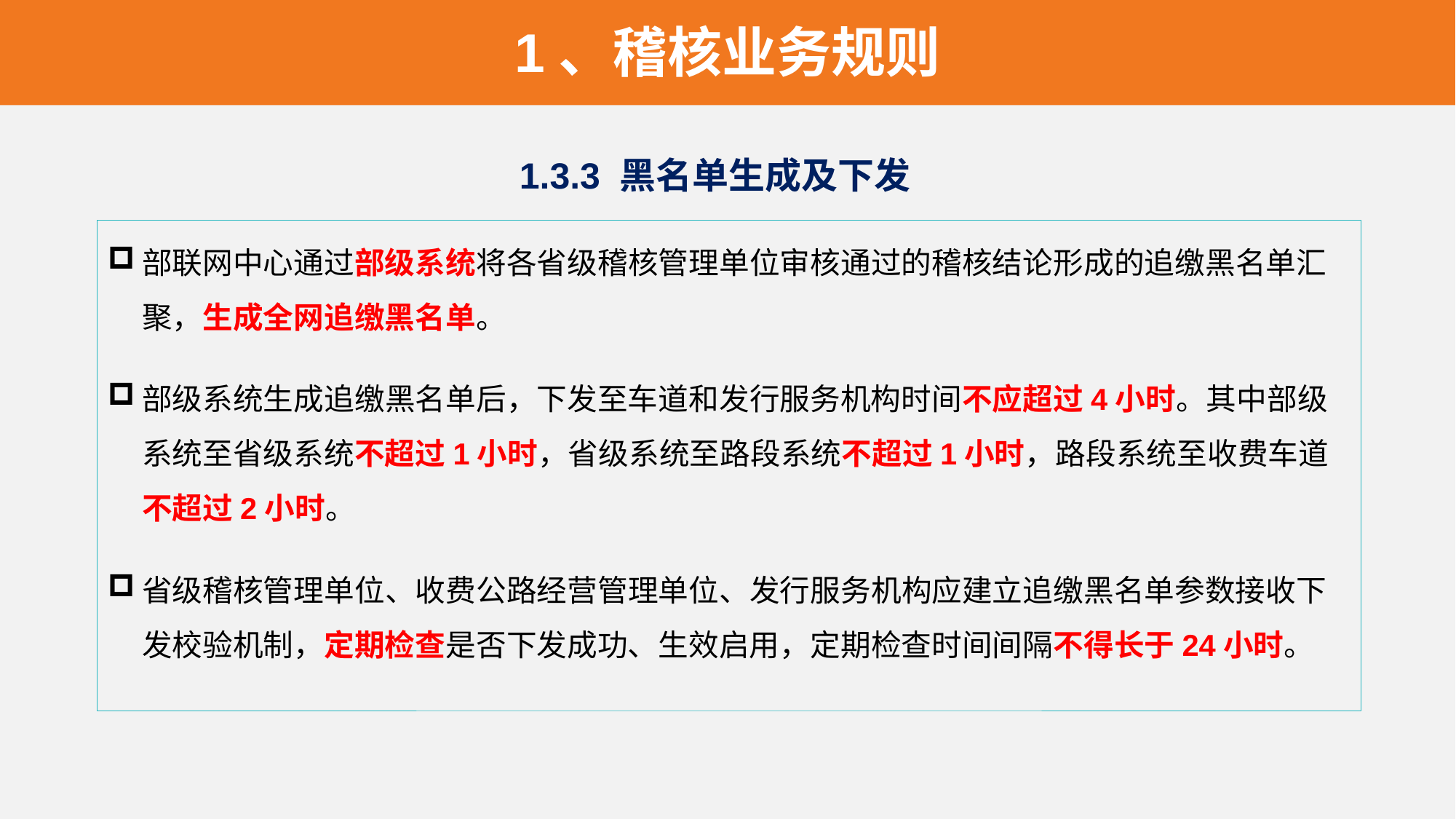

1、稽核业务规则
1.3.3 黑名单生成及下发
部联网中心通过部级系统将各省级稽核管理单位审核通过的稽核结论形成的追缴黑名单汇聚，生成全网追缴黑名单。
部级系统生成追缴黑名单后，下发至车道和发行服务机构时间不应超过4小时。其中部级系统至省级系统不超过1小时，省级系统至路段系统不超过1小时，路段系统至收费车道不超过2小时。
省级稽核管理单位、收费公路经营管理单位、发行服务机构应建立追缴黑名单参数接收下发校验机制，定期检查是否下发成功、生效启用，定期检查时间间隔不得长于24小时。